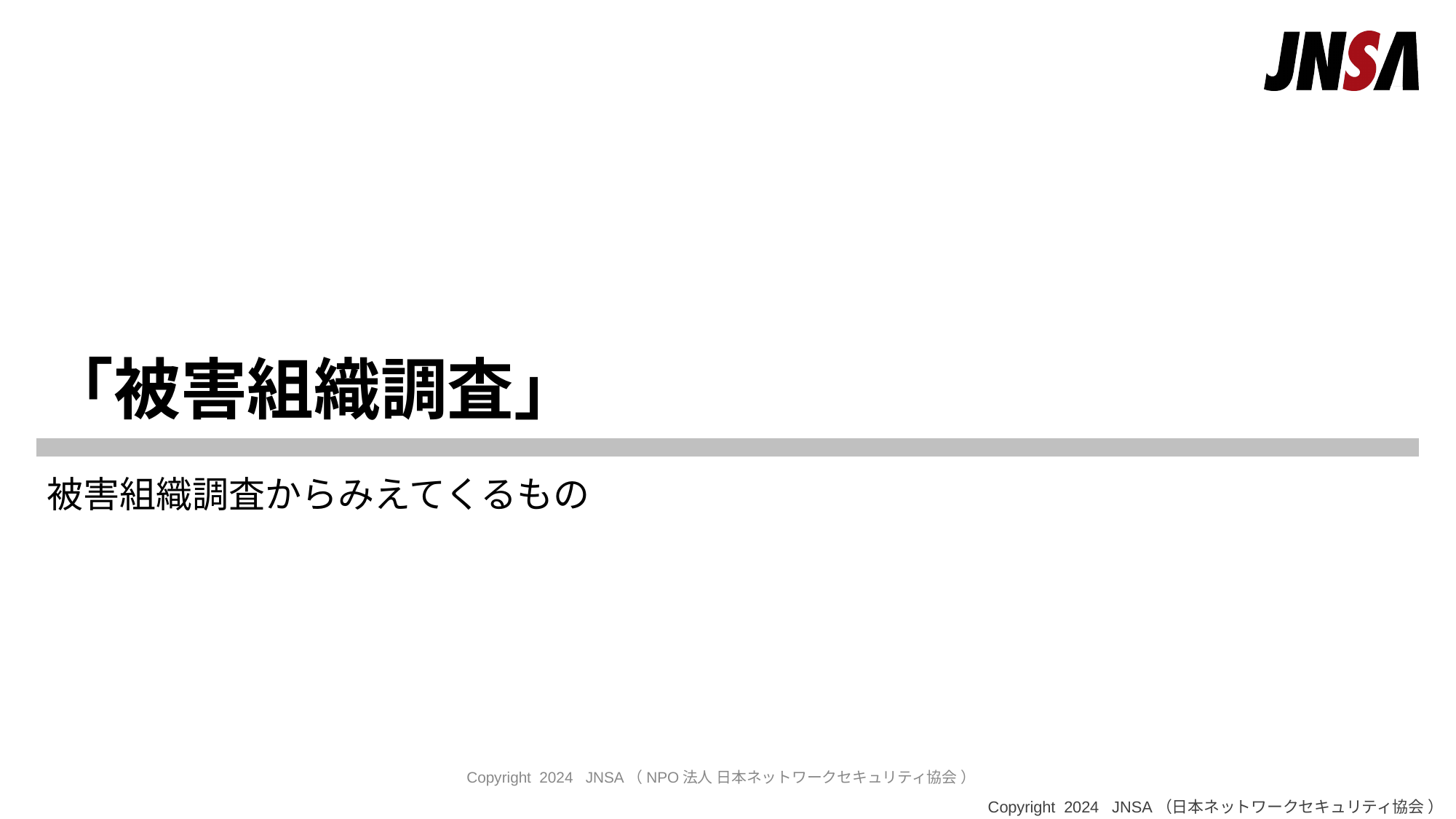

# 「被害組織調査」
被害組織調査からみえてくるもの
Copyright  2024   JNSA（NPO法人 日本ネットワークセキュリティ協会 ​‌）​
Copyright  2024   JNSA（日本ネットワークセキュリティ協会 ​‌）​